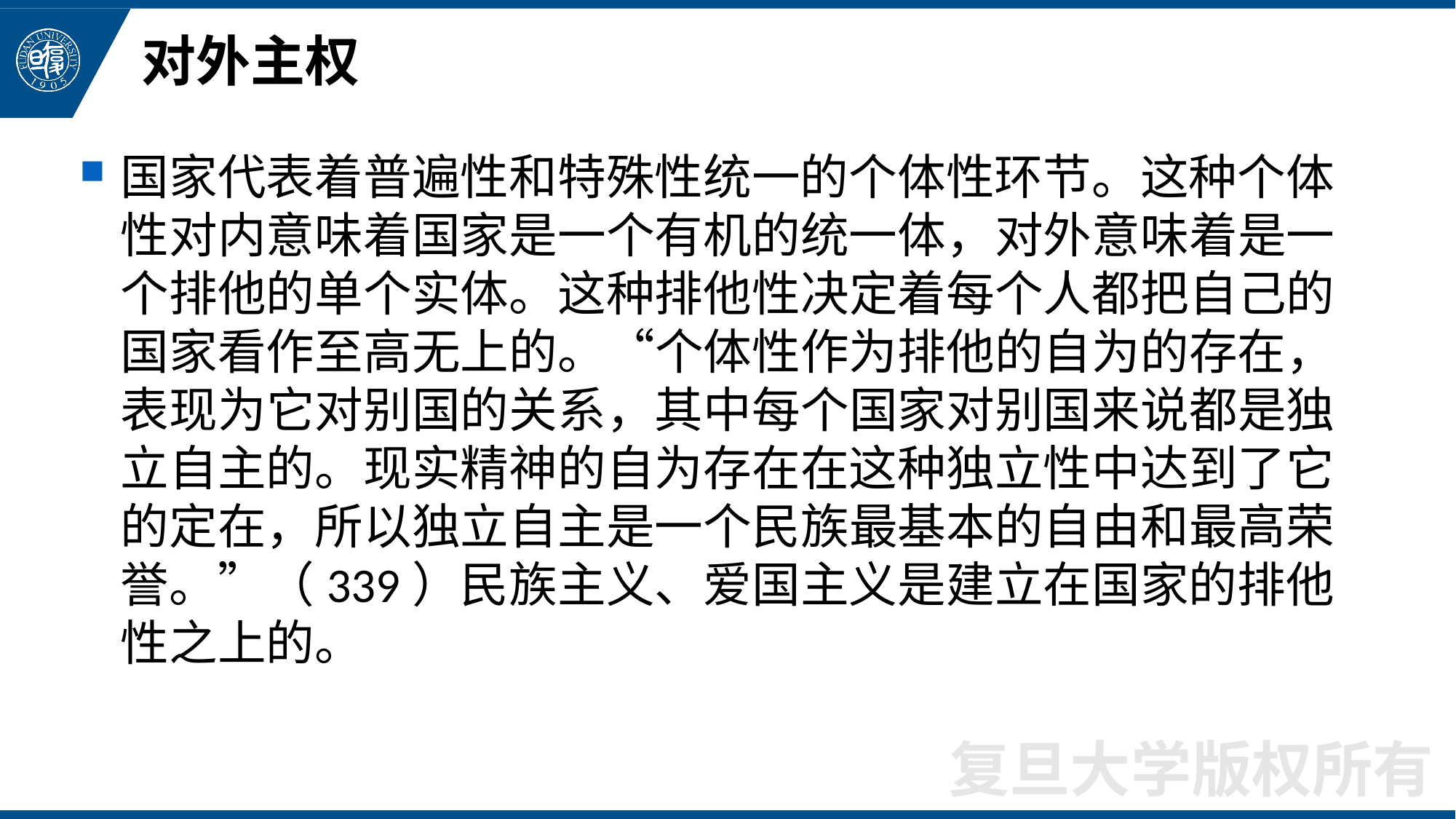

# 对外主权
国家代表着普遍性和特殊性统一的个体性环节。这种个体性对内意味着国家是一个有机的统一体，对外意味着是一个排他的单个实体。这种排他性决定着每个人都把自己的国家看作至高无上的。“个体性作为排他的自为的存在，表现为它对别国的关系，其中每个国家对别国来说都是独立自主的。现实精神的自为存在在这种独立性中达到了它的定在，所以独立自主是一个民族最基本的自由和最高荣誉。”（339）民族主义、爱国主义是建立在国家的排他性之上的。